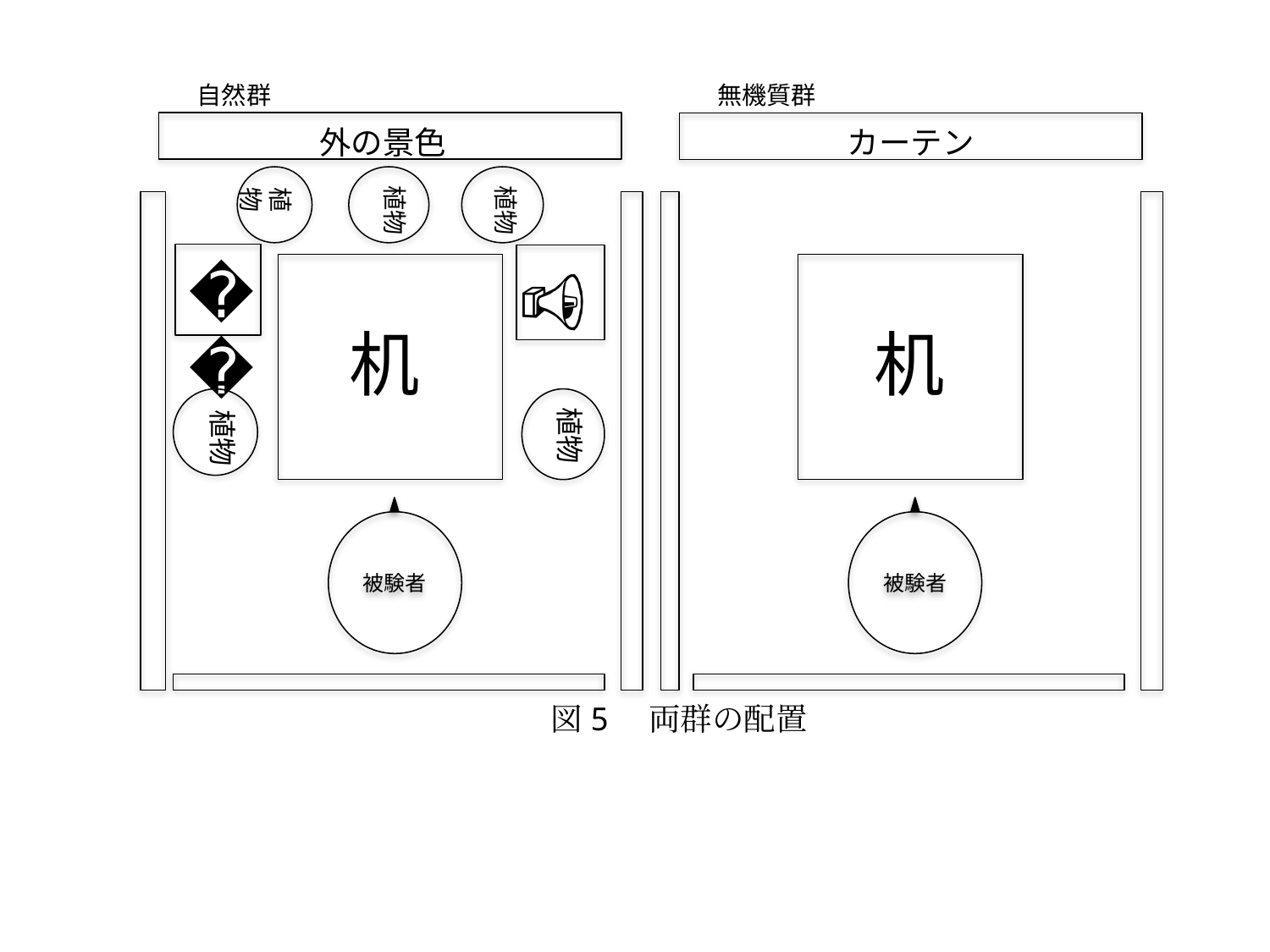

自然群
無機質群

カーテン
外の景色

植物
植物
植物

📢
📢

机
机

植物
植物

被験者
被験者

図5　両群の配置